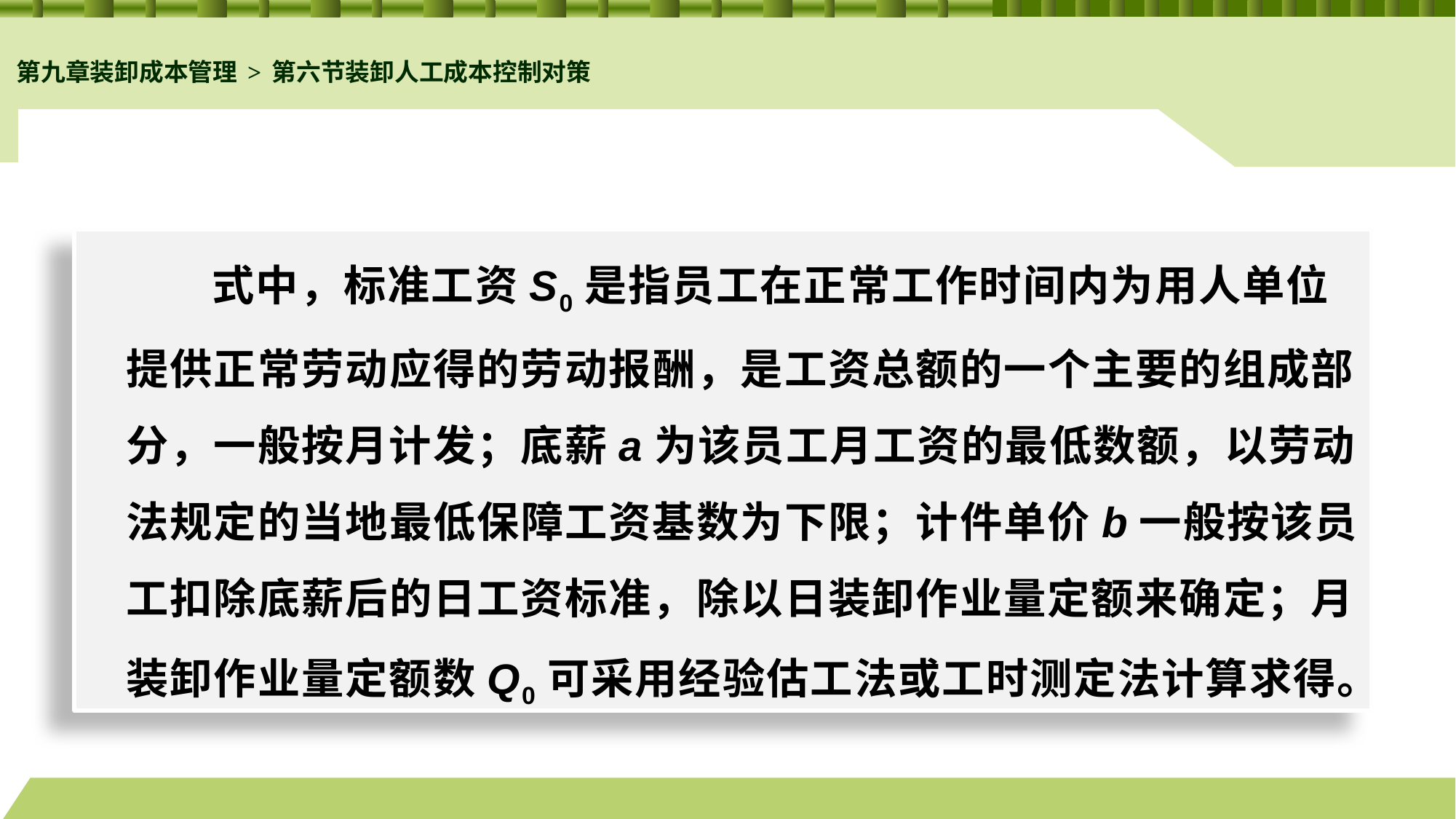

第九章装卸成本管理>第六节装卸人工成本控制对策
#
式中，标准工资S0是指员工在正常工作时间内为用人单位提供正常劳动应得的劳动报酬，是工资总额的一个主要的组成部分，一般按月计发；底薪a为该员工月工资的最低数额，以劳动法规定的当地最低保障工资基数为下限；计件单价b一般按该员工扣除底薪后的日工资标准，除以日装卸作业量定额来确定；月装卸作业量定额数Q0可采用经验估工法或工时测定法计算求得。